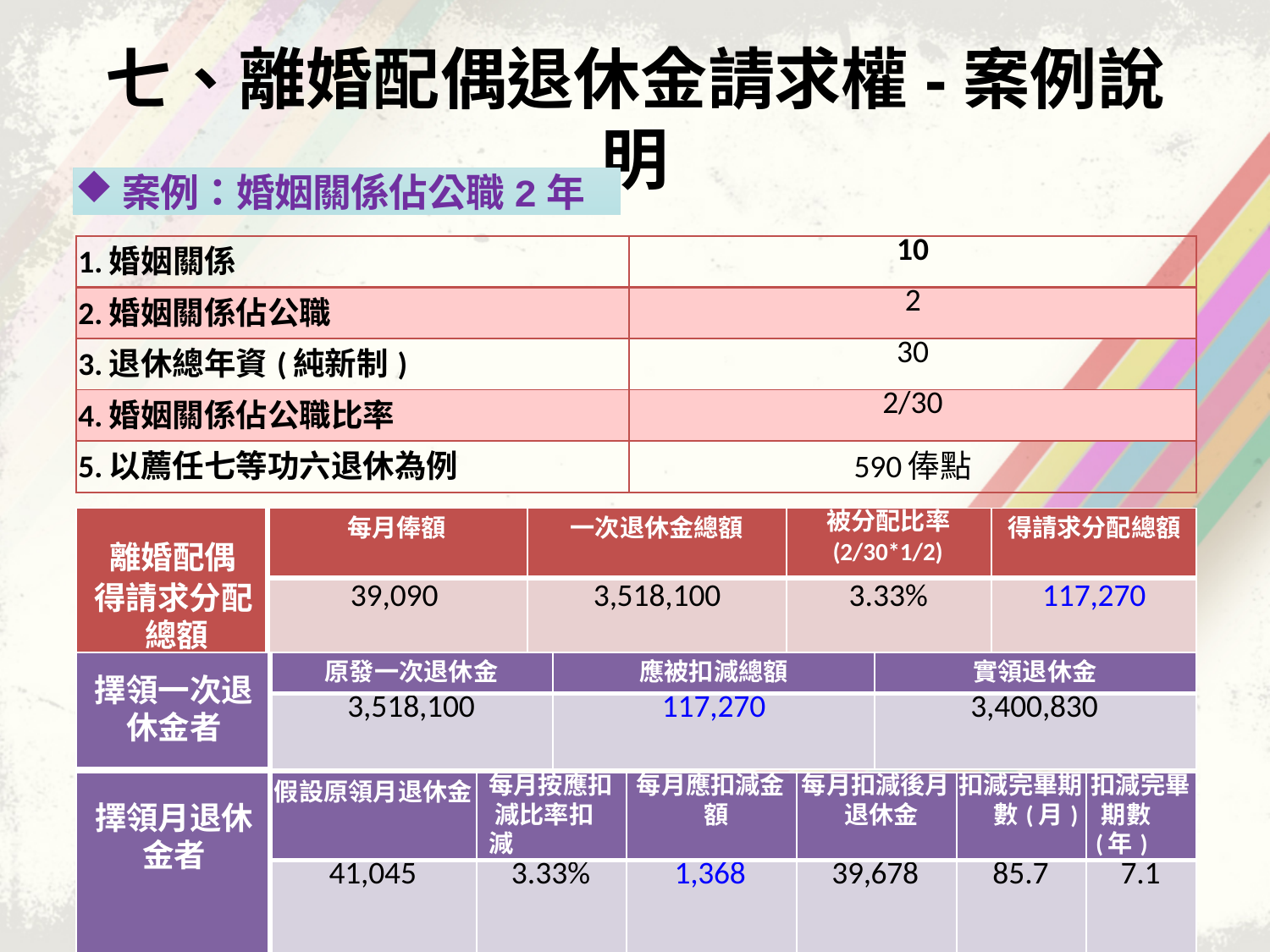

# 七、離婚配偶退休金請求權-案例說明
案例：婚姻關係佔公職2年
| 1.婚姻關係 | 10 |
| --- | --- |
| 2.婚姻關係佔公職 | 2 |
| 3.退休總年資(純新制) | 30 |
| 4.婚姻關係佔公職比率 | 2/30 |
| 5.以薦任七等功六退休為例 | 590俸點 |
| 離婚配偶 得請求分配 總額 | 每月俸額 | 一次退休金總額 | 被分配比率 (2/30\*1/2) | 得請求分配總額 |
| --- | --- | --- | --- | --- |
|  | 39,090 | 3,518,100 | 3.33% | 117,270 |
| 擇領一次退 休金者 | 原發一次退休金 | 應被扣減總額 | 實領退休金 |
| --- | --- | --- | --- |
|  | 3,518,100 | 117,270 | 3,400,830 |
| 擇領月退休 金者 | 假設原領月退休金 | 每月按應扣 減比率扣減 | 每月應扣減金 額 | 每月扣減後月 退休金 | 扣減完畢期 數(月) | 扣減完畢 期數(年) |
| --- | --- | --- | --- | --- | --- | --- |
|  | 41,045 | 3.33% | 1,368 | 39,678 | 85.7 | 7.1 |